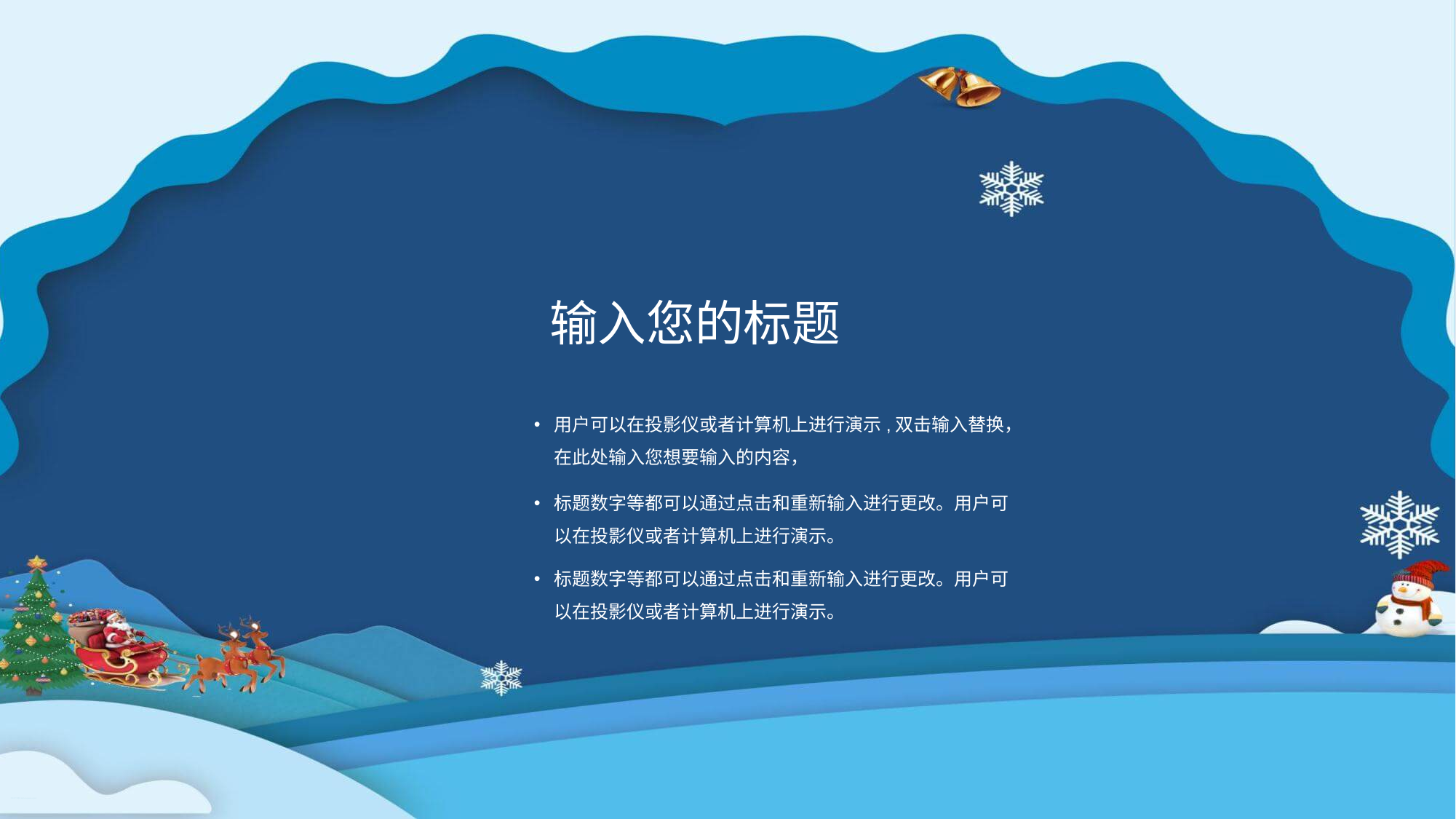

输入您的标题
用户可以在投影仪或者计算机上进行演示,双击输入替换，在此处输入您想要输入的内容，
标题数字等都可以通过点击和重新输入进行更改。用户可以在投影仪或者计算机上进行演示。
标题数字等都可以通过点击和重新输入进行更改。用户可以在投影仪或者计算机上进行演示。
节日PPT模板 http://www.ypppt.com/jieri/